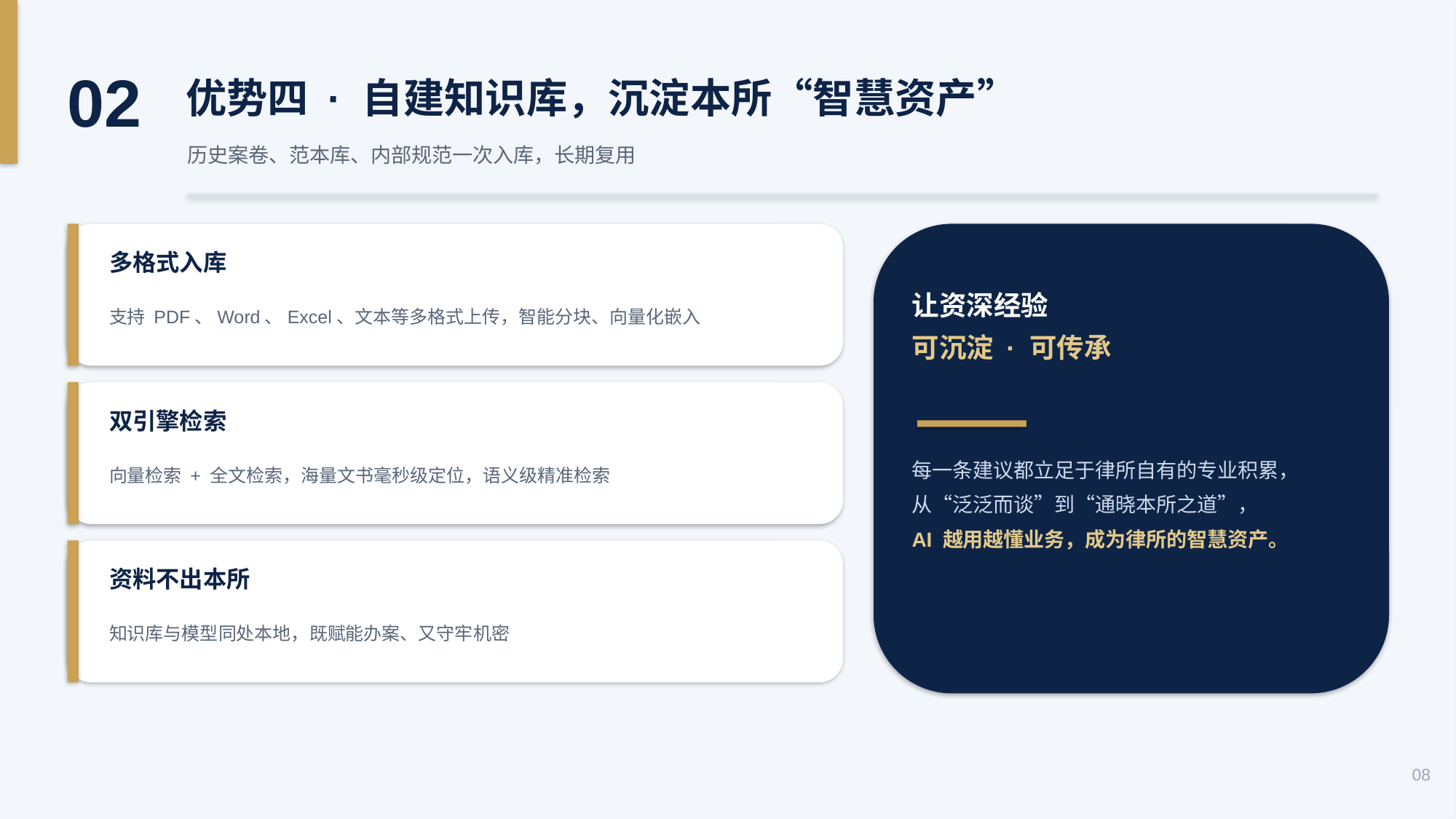

02
优势四 · 自建知识库，沉淀本所“智慧资产”
历史案卷、范本库、内部规范一次入库，长期复用

多格式入库
让资深经验
可沉淀 · 可传承
支持 PDF、Word、Excel、文本等多格式上传，智能分块、向量化嵌入

双引擎检索

每一条建议都立足于律所自有的专业积累，
从“泛泛而谈”到“通晓本所之道”，
AI 越用越懂业务，成为律所的智慧资产。
向量检索 + 全文检索，海量文书毫秒级定位，语义级精准检索

资料不出本所
知识库与模型同处本地，既赋能办案、又守牢机密
08